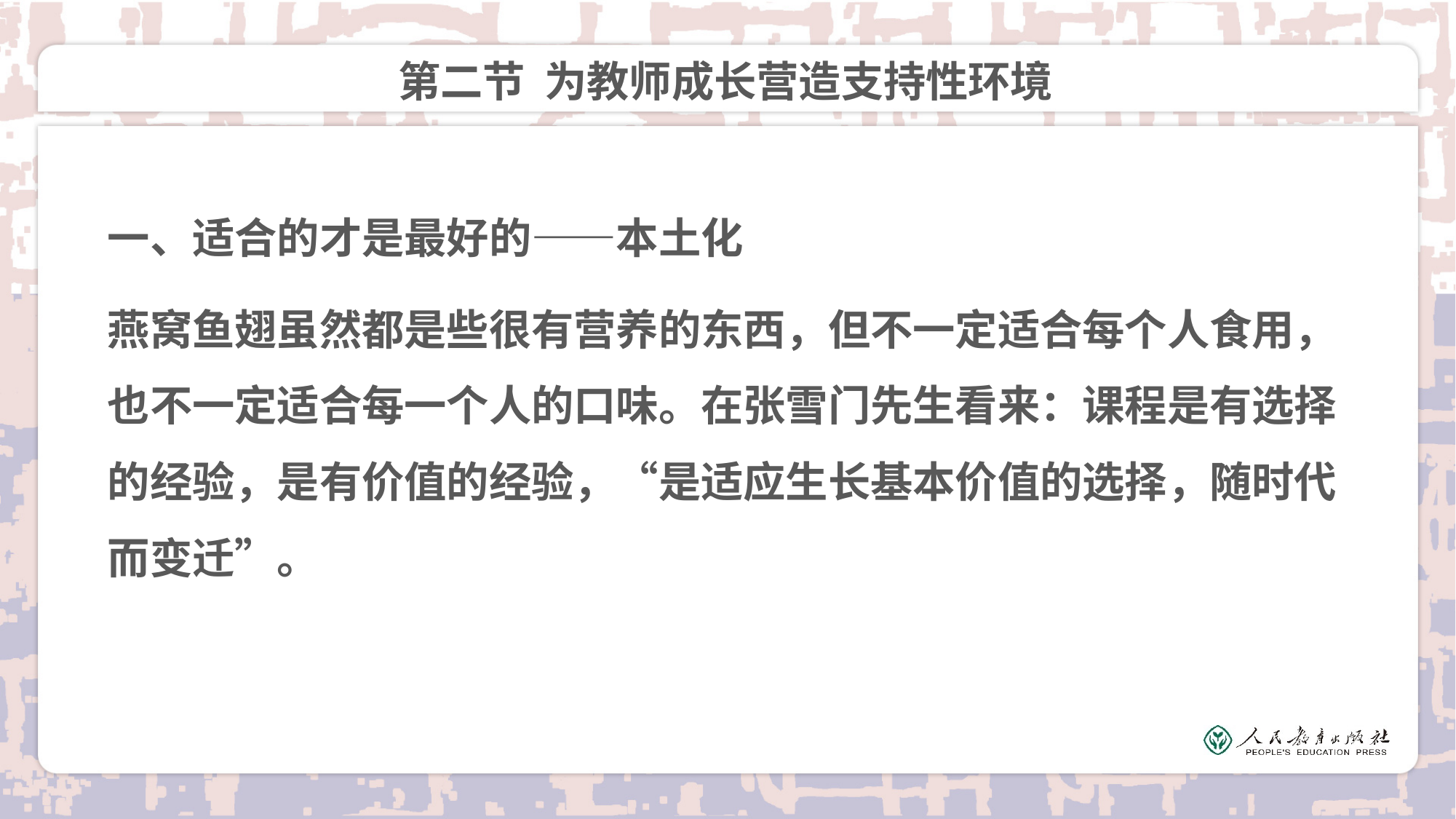

# 第二节  为教师成长营造支持性环境
一、适合的才是最好的——本土化
燕窝鱼翅虽然都是些很有营养的东西，但不一定适合每个人食用，也不一定适合每一个人的口味。在张雪门先生看来：课程是有选择的经验，是有价值的经验，“是适应生长基本价值的选择，随时代而变迁”。